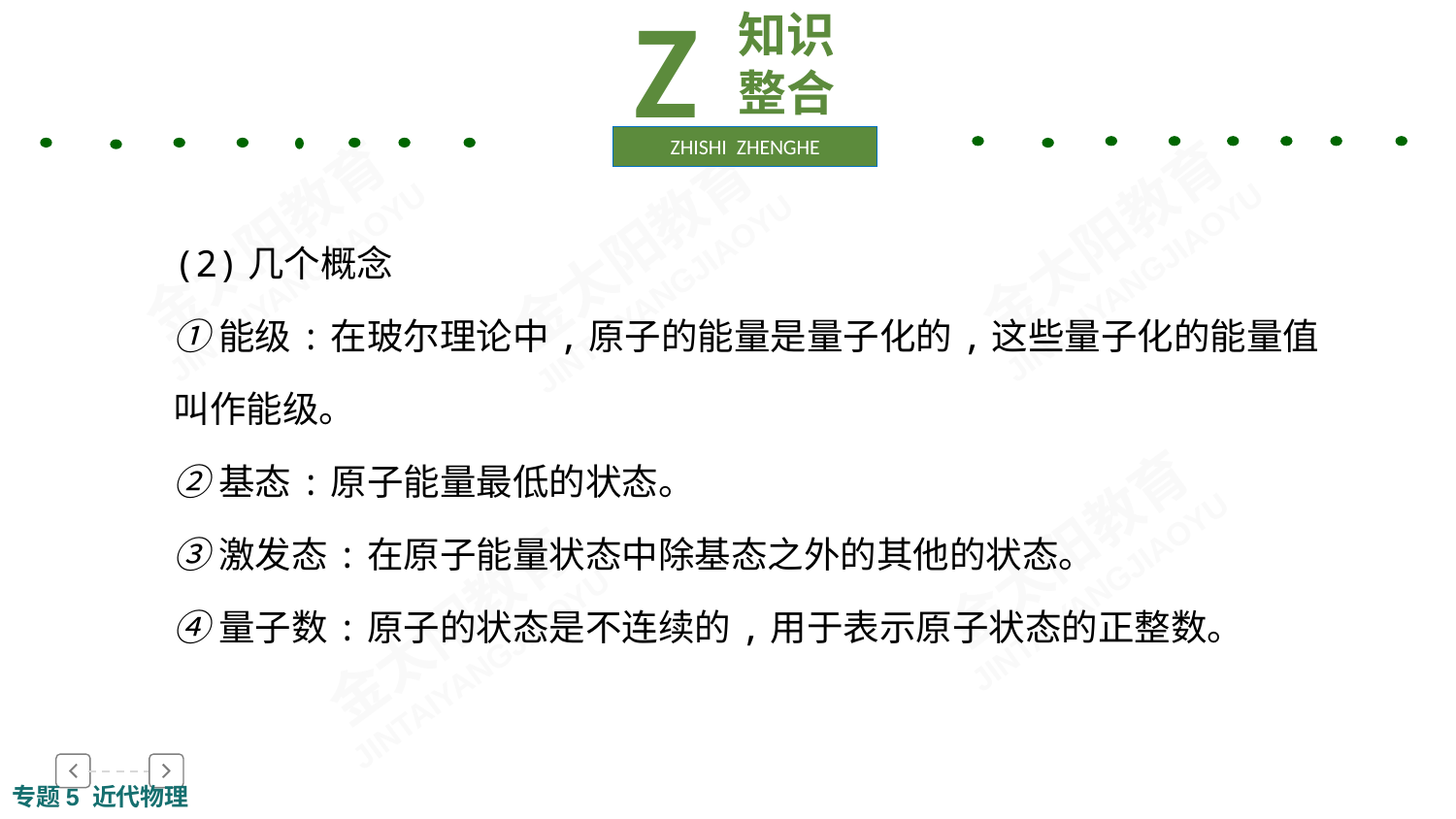

Z
知识整合
ZHISHI  ZHENGHE

(2)几个概念
①能级:在玻尔理论中,原子的能量是量子化的,这些量子化的能量值叫作能级。
②基态:原子能量最低的状态。
③激发态:在原子能量状态中除基态之外的其他的状态。
④量子数:原子的状态是不连续的,用于表示原子状态的正整数。